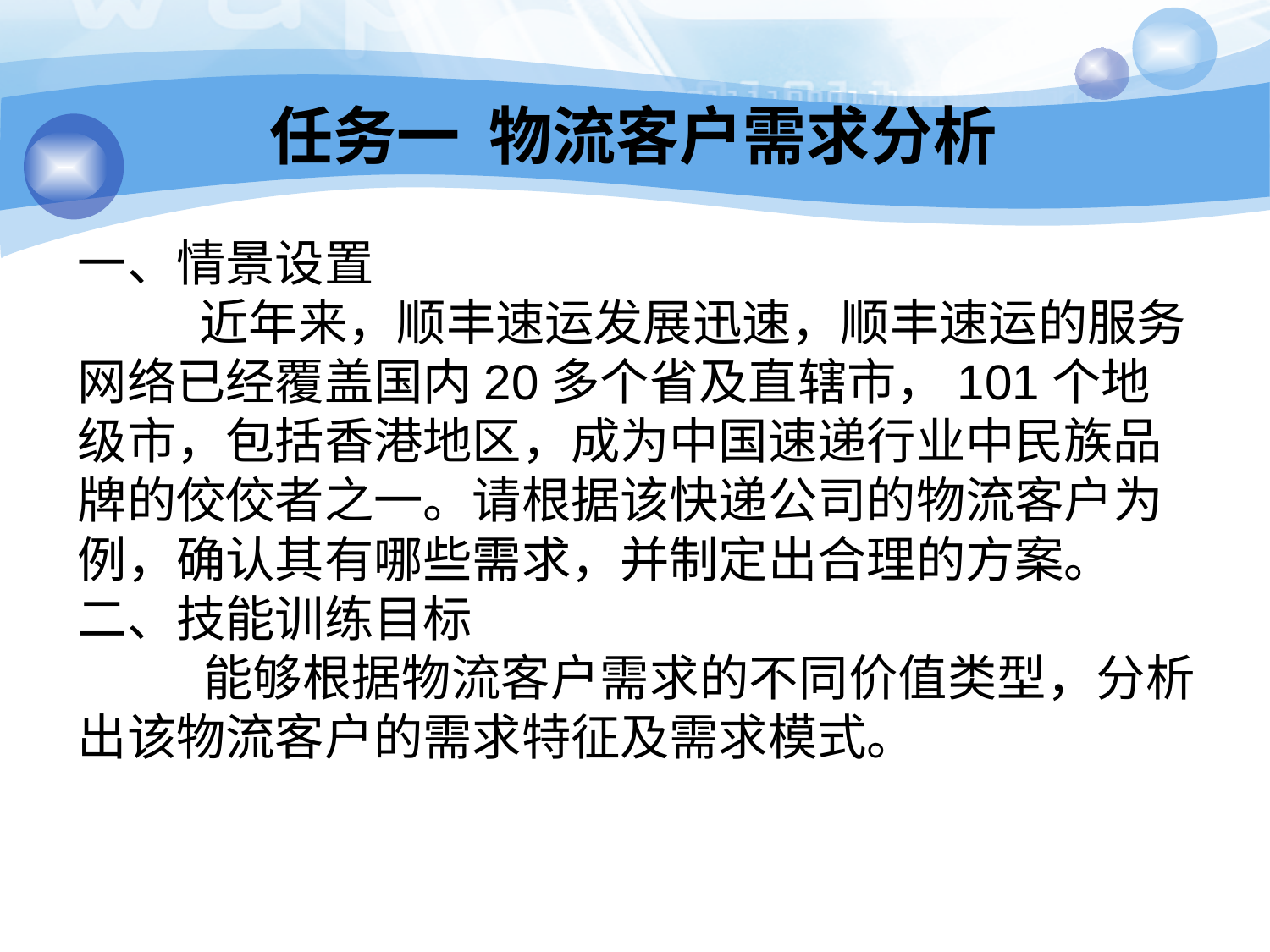

任务一  物流客户需求分析
一、情景设置
          近年来，顺丰速运发展迅速，顺丰速运的服务网络已经覆盖国内20多个省及直辖市，101个地级市，包括香港地区，成为中国速递行业中民族品牌的佼佼者之一。请根据该快递公司的物流客户为例，确认其有哪些需求，并制定出合理的方案。
二、技能训练目标
          能够根据物流客户需求的不同价值类型，分析出该物流客户的需求特征及需求模式。